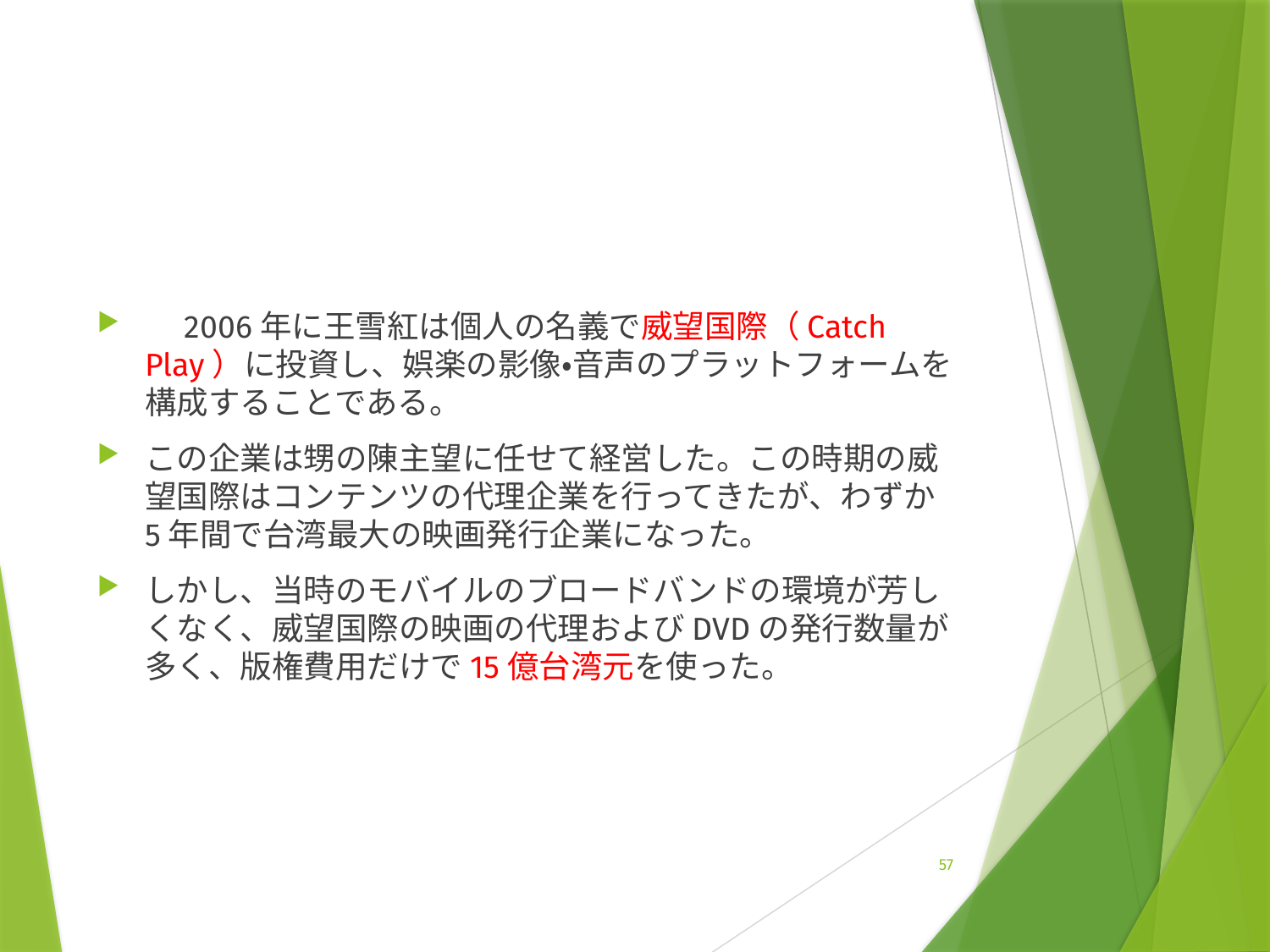

#
　2006年に王雪紅は個人の名義で威望国際（Catch Play）に投資し、娯楽の影像・音声のプラットフォームを構成することである。
この企業は甥の陳主望に任せて経営した。この時期の威望国際はコンテンツの代理企業を行ってきたが、わずか5年間で台湾最大の映画発行企業になった。
しかし、当時のモバイルのブロードバンドの環境が芳しくなく、威望国際の映画の代理およびDVDの発行数量が多く、版権費用だけで15億台湾元を使った。

57